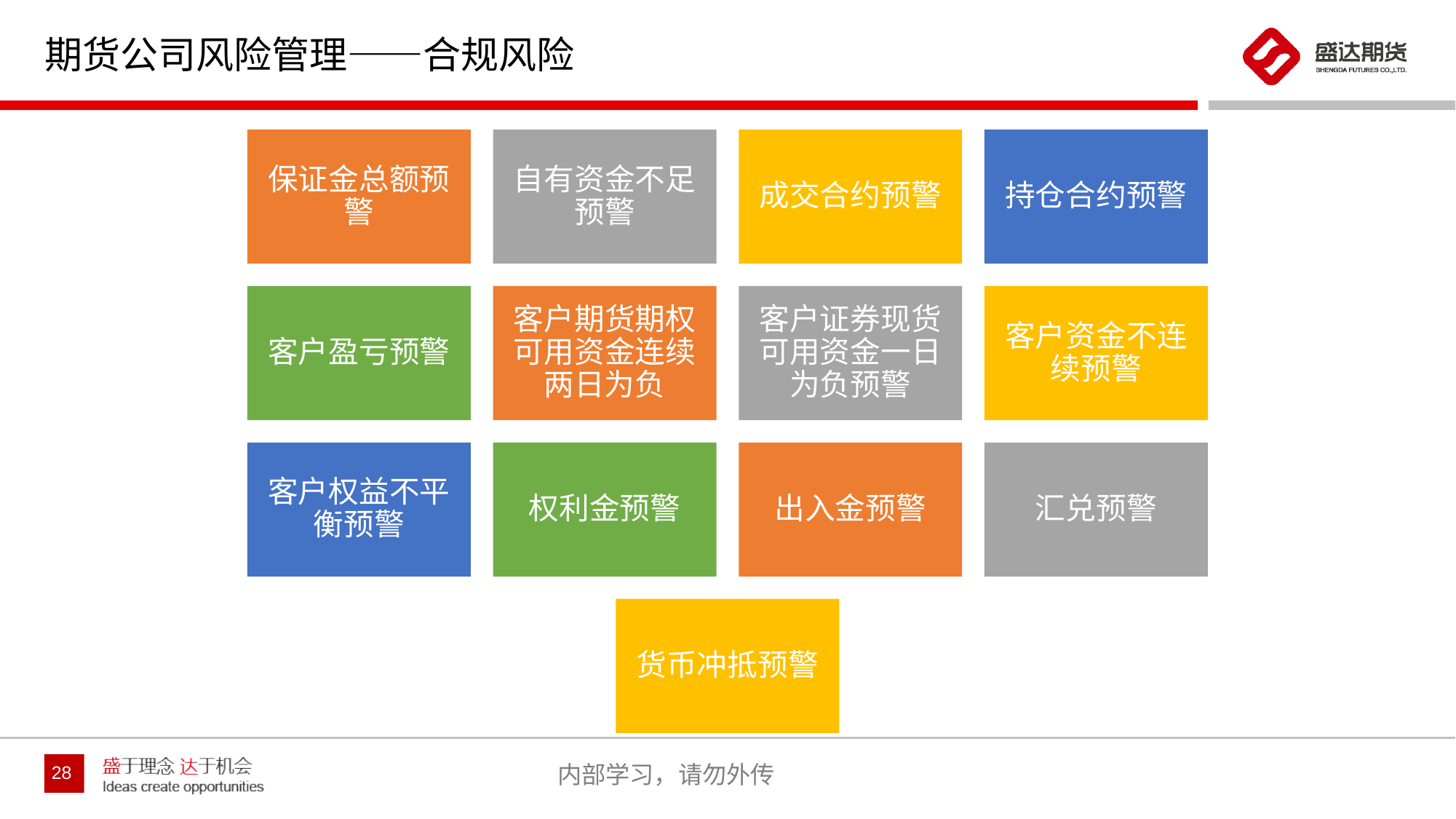

# 期货公司风险管理——合规风险
保证金总额预警
自有资金不足预警
成交合约预警
持仓合约预警
客户盈亏预警
客户期货期权可用资金连续两日为负
客户证券现货可用资金一日为负预警
客户资金不连续预警
客户权益不平衡预警
权利金预警
出入金预警
汇兑预警
货币冲抵预警